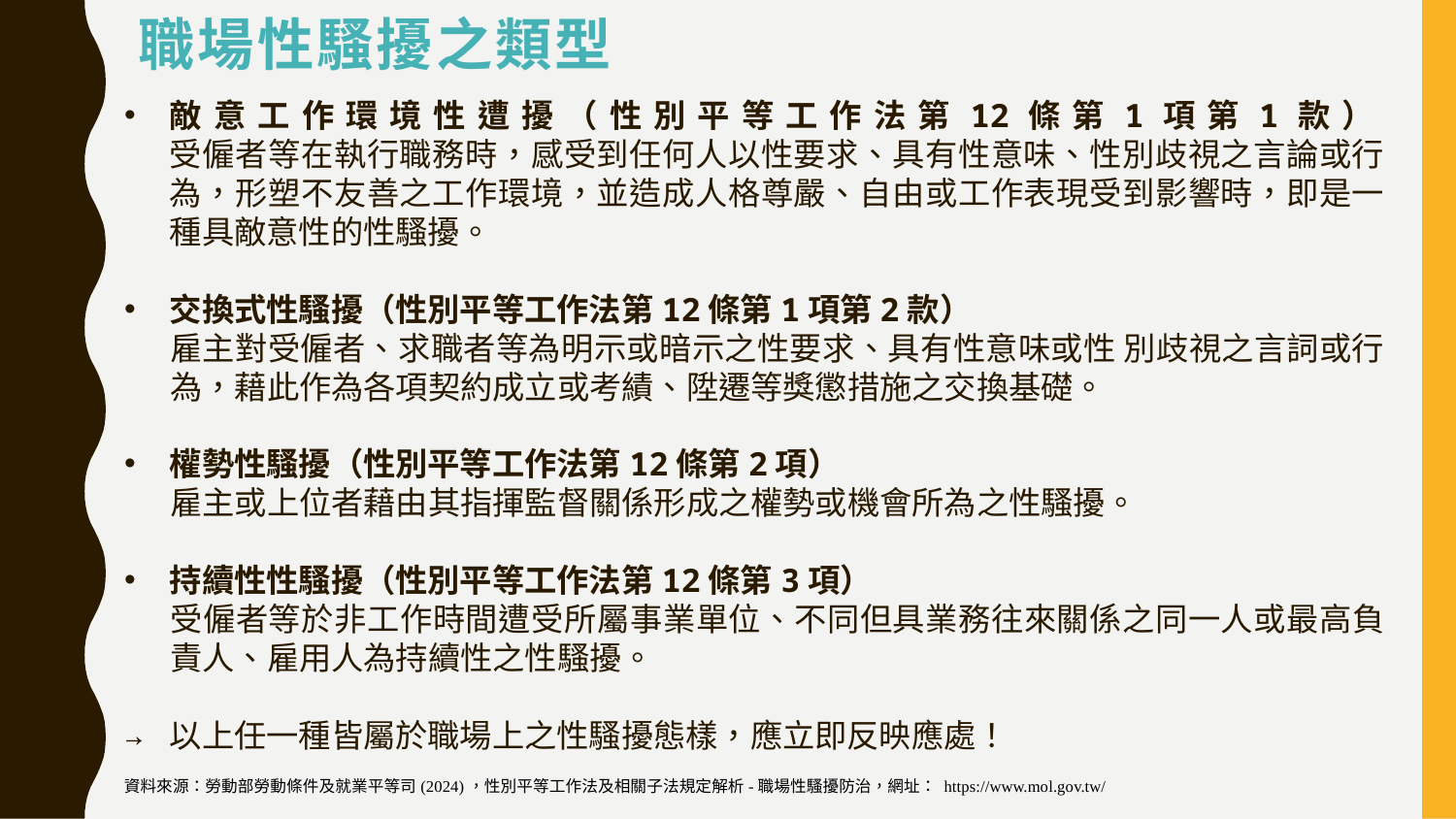

# 職場性騷擾之類型
敵意工作環境性遭擾（性別平等工作法第12條第1項第1款）
受僱者等在執行職務時，感受到任何人以性要求、具有性意味、性別歧視之言論或行為，形塑不友善之工作環境，並造成人格尊嚴、自由或工作表現受到影響時，即是一種具敵意性的性騷擾。

交換式性騷擾（性別平等工作法第12條第1項第2款）
雇主對受僱者、求職者等為明示或暗示之性要求、具有性意味或性 別歧視之言詞或行為，藉此作為各項契約成立或考績、陞遷等獎懲措施之交換基礎。

權勢性騷擾（性別平等工作法第12條第2項）
雇主或上位者藉由其指揮監督關係形成之權勢或機會所為之性騷擾。

持續性性騷擾（性別平等工作法第12條第3項）
受僱者等於非工作時間遭受所屬事業單位、不同但具業務往來關係之同一人或最高負責人、雇用人為持續性之性騷擾。

以上任一種皆屬於職場上之性騷擾態樣，應立即反映應處！

資料來源：勞動部勞動條件及就業平等司(2024)，性別平等工作法及相關子法規定解析-職場性騷擾防治，網址： https://www.mol.gov.tw/
資料來源：https://www.awakening.org.tw/faq/category/58